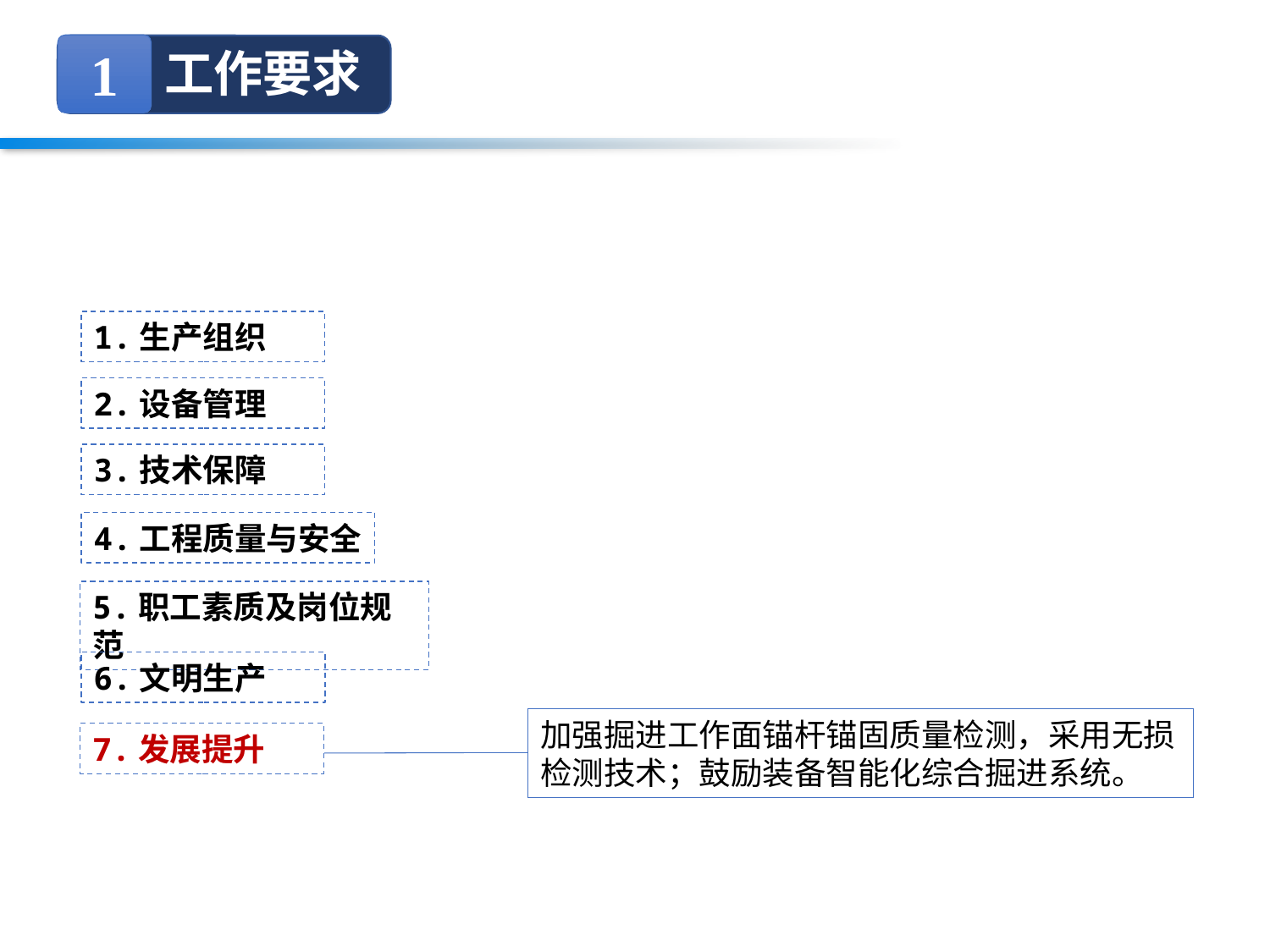

1

工作要求

1.生产组织
2.设备管理
3.技术保障
4.工程质量与安全
5.职工素质及岗位规范
6.文明生产
加强掘进工作面锚杆锚固质量检测，采用无损检测技术；鼓励装备智能化综合掘进系统。
7.发展提升